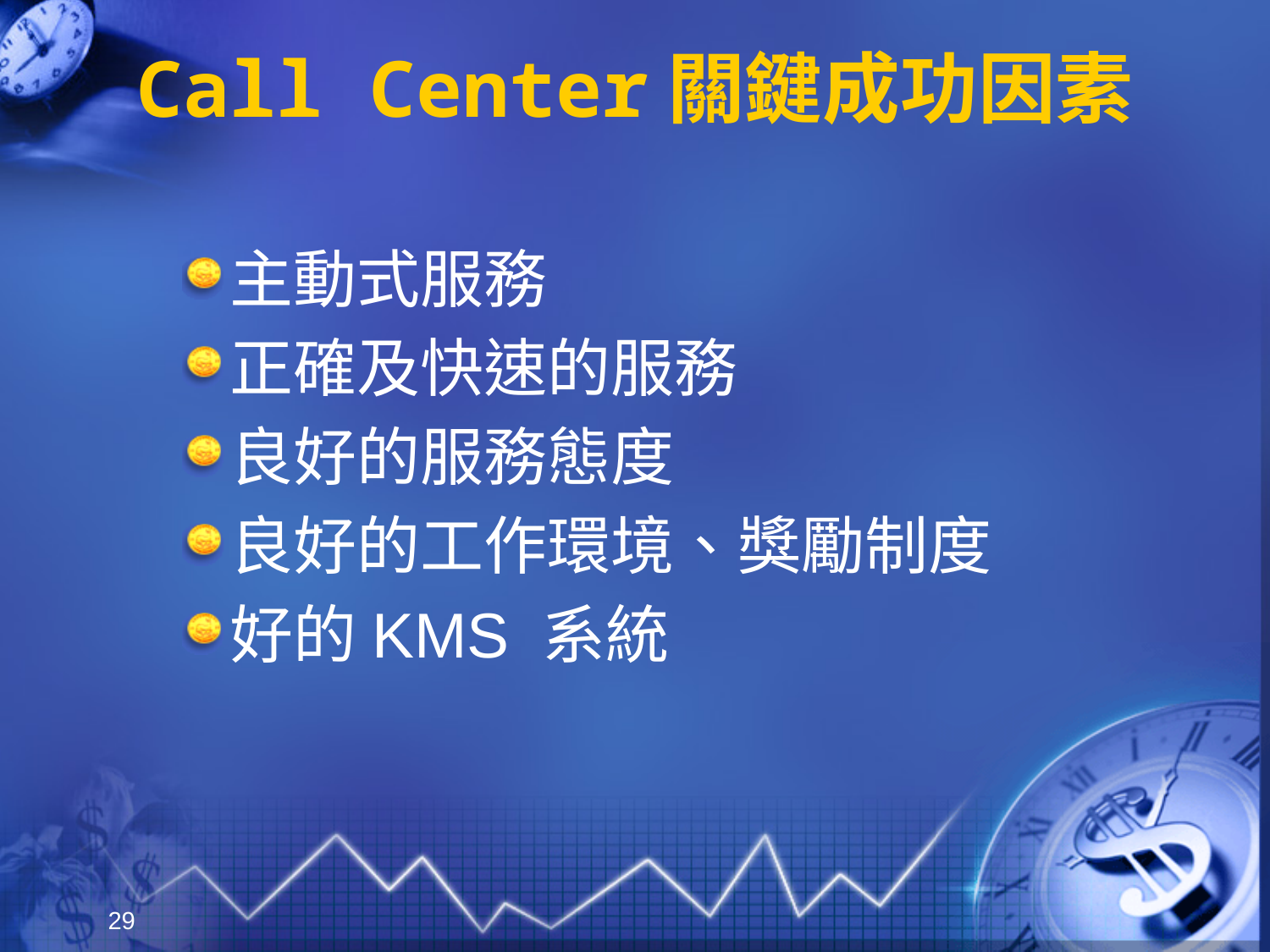

# Call Center關鍵成功因素
主動式服務
正確及快速的服務
良好的服務態度
良好的工作環境、獎勵制度
好的KMS 系統
29